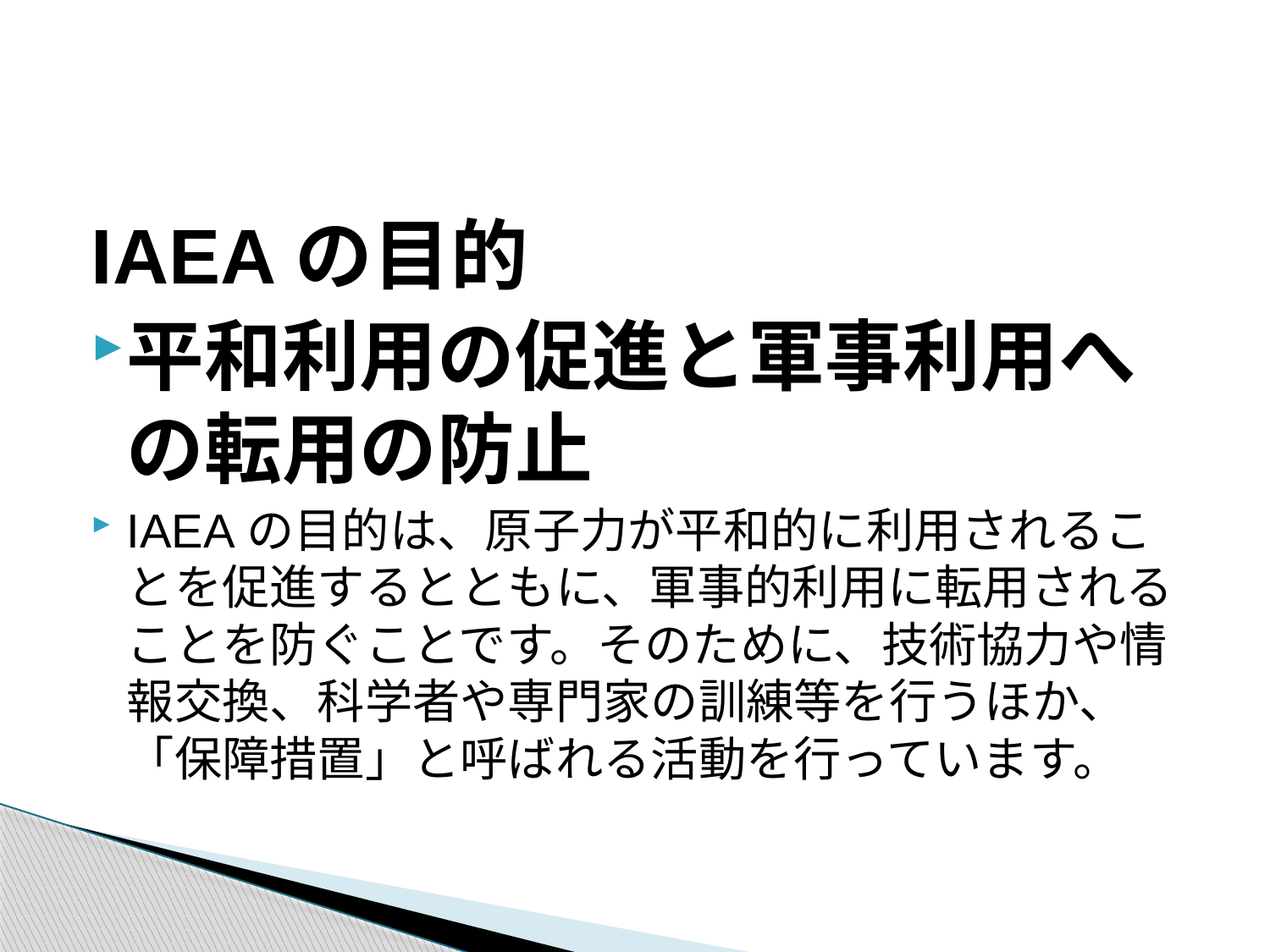

#

IAEAの目的
平和利用の促進と軍事利用への転用の防止
IAEAの目的は、原子力が平和的に利用されることを促進するとともに、軍事的利用に転用されることを防ぐことです。そのために、技術協力や情報交換、科学者や専門家の訓練等を行うほか、「保障措置」と呼ばれる活動を行っています。